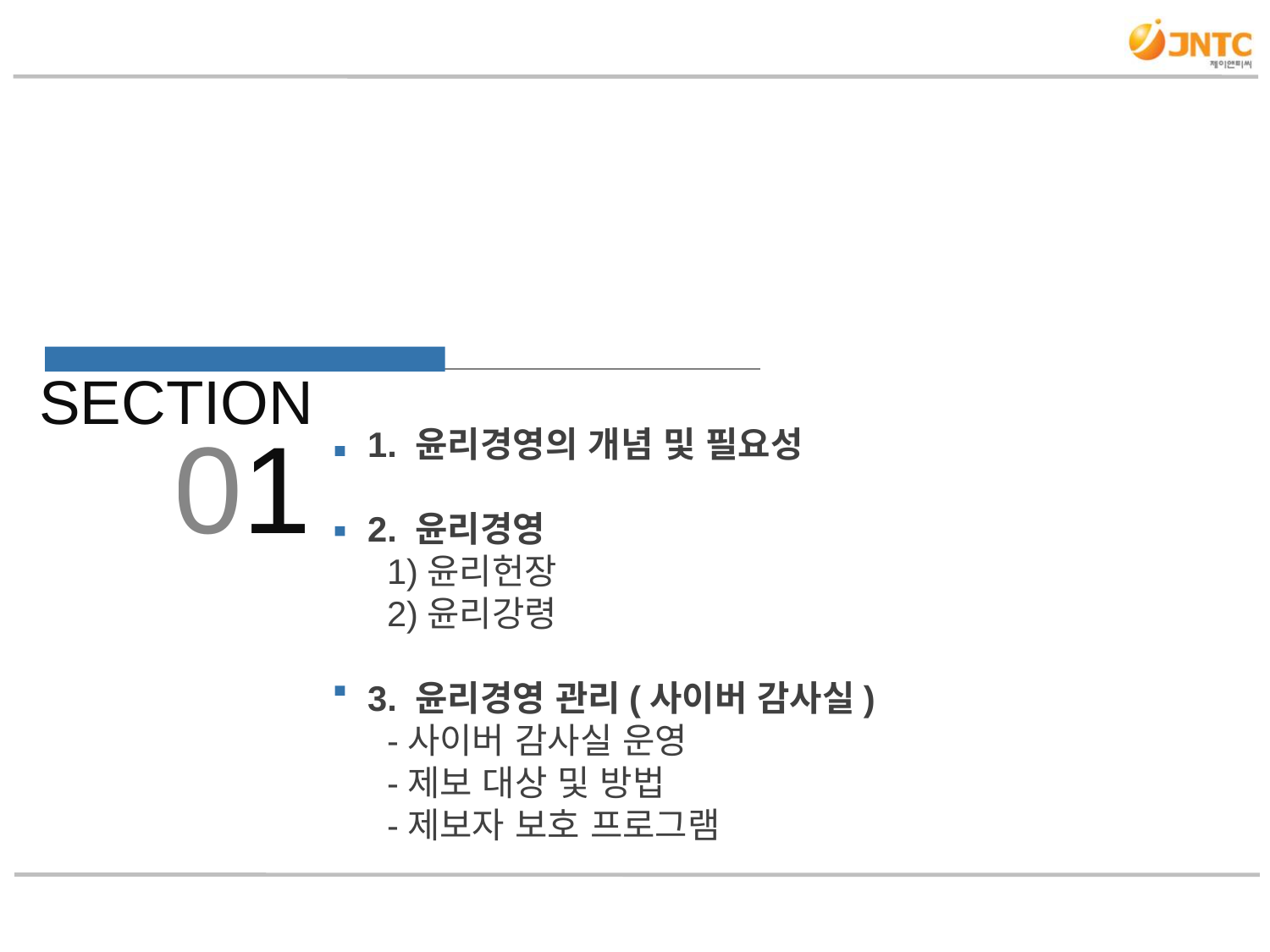

SECTION
01
1. 윤리경영의 개념 및 필요성

2. 윤리경영
  1)윤리헌장
  2)윤리강령

3. 윤리경영 관리(사이버 감사실)
  -사이버 감사실 운영
  -제보 대상 및 방법
  -제보자 보호 프로그램